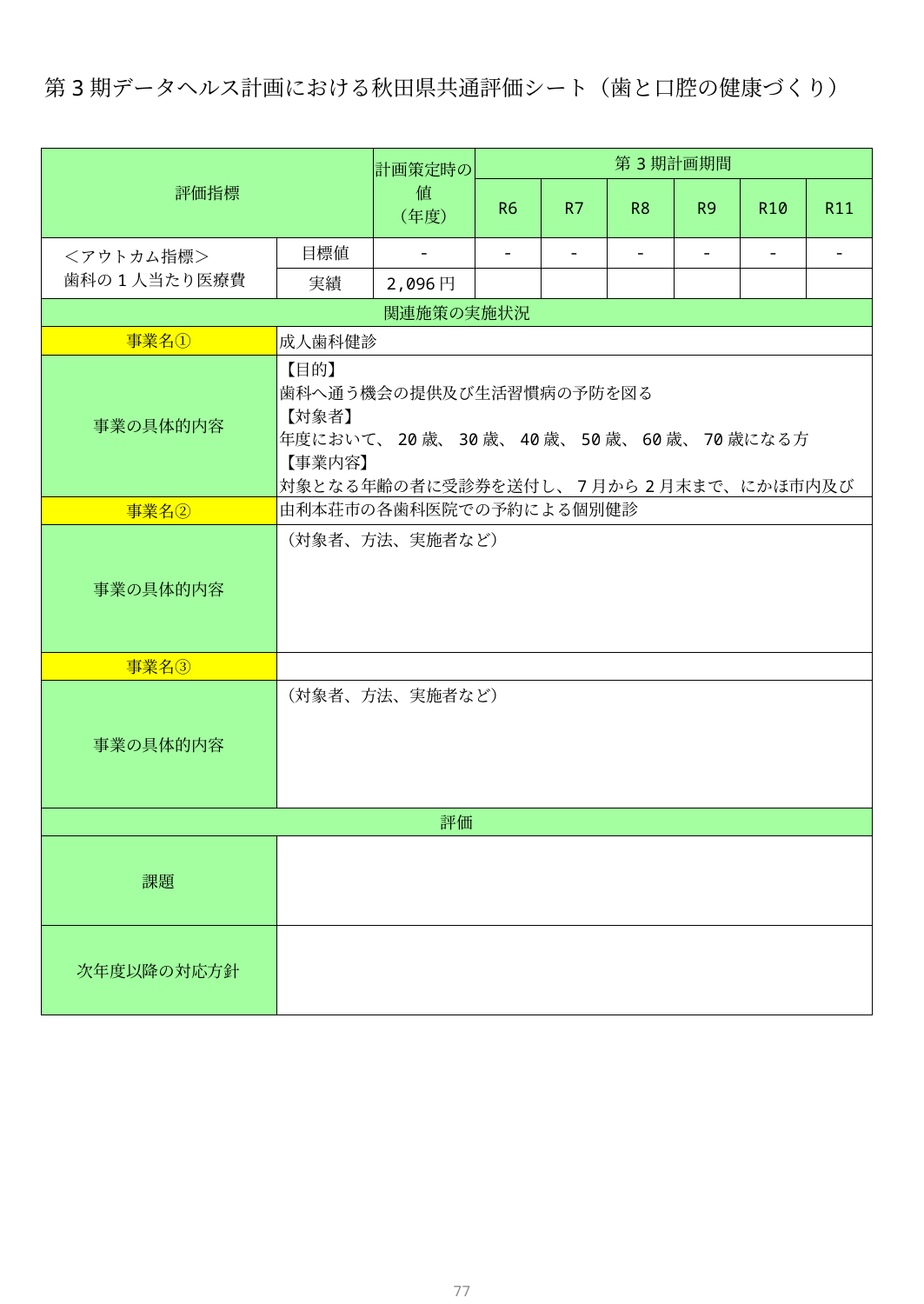

第3期データヘルス計画における秋田県共通評価シート（歯と口腔の健康づくり）
| 評価指標 |  | 計画策定時の値 （年度） | 第3期計画期間 |  |  |  |  |  |
| --- | --- | --- | --- | --- | --- | --- | --- | --- |
|  |  |  | R6 | R7 | R8 | R9 | R10 | R11 |
| ＜アウトカム指標＞ 歯科の1人当たり医療費 | 目標値 | - | - | - | - | - | - | - |
|  | 実績 | 2,096円 |  |  |  |  |  |  |
| 関連施策の実施状況 |  |  |  |  |  |  |  |  |
| 事業名① | 成人歯科健診 |  |  |  |  |  |  |  |
| 事業の具体的内容 | 【目的】 歯科へ通う機会の提供及び生活習慣病の予防を図る 【対象者】 年度において、20歳、30歳、40歳、50歳、60歳、70歳になる方 【事業内容】 対象となる年齢の者に受診券を送付し、7月から2月末まで、にかほ市内及び由利本荘市の各歯科医院での予約による個別健診 |  |  |  |  |  |  |  |
| 事業名② |  |  |  |  |  |  |  |  |
| 事業の具体的内容 | （対象者、方法、実施者など） |  |  |  |  |  |  |  |
| 事業名③ |  |  |  |  |  |  |  |  |
| 事業の具体的内容 | （対象者、方法、実施者など） |  |  |  |  |  |  |  |
| 評価 |  |  |  |  |  |  |  |  |
| 課題 |  |  |  |  |  |  |  |  |
| 次年度以降の対応方針 |  |  |  |  |  |  |  |  |
77